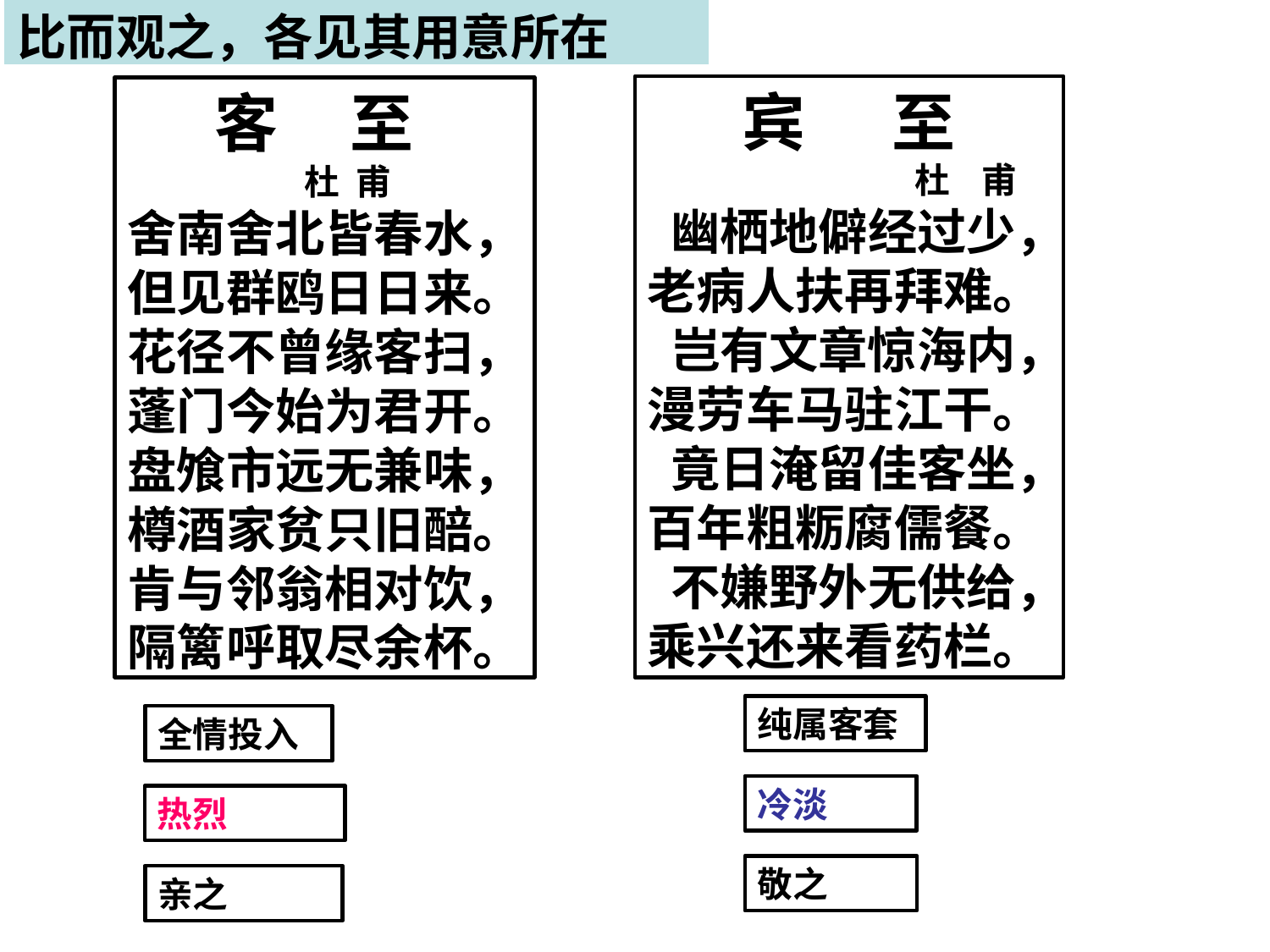

比而观之，各见其用意所在
宾      至
                            杜    甫
 幽栖地僻经过少，老病人扶再拜难。
 岂有文章惊海内，漫劳车马驻江干。
 竟日淹留佳客坐，百年粗粝腐儒餐。
 不嫌野外无供给，乘兴还来看药栏。
     客     至
                                           杜  甫
舍南舍北皆春水，但见群鸥日日来。
花径不曾缘客扫，蓬门今始为君开。
盘飧市远无兼味，樽酒家贫只旧醅。
肯与邻翁相对饮，隔篱呼取尽余杯。
纯属客套
全情投入
冷淡
热烈
敬之
亲之